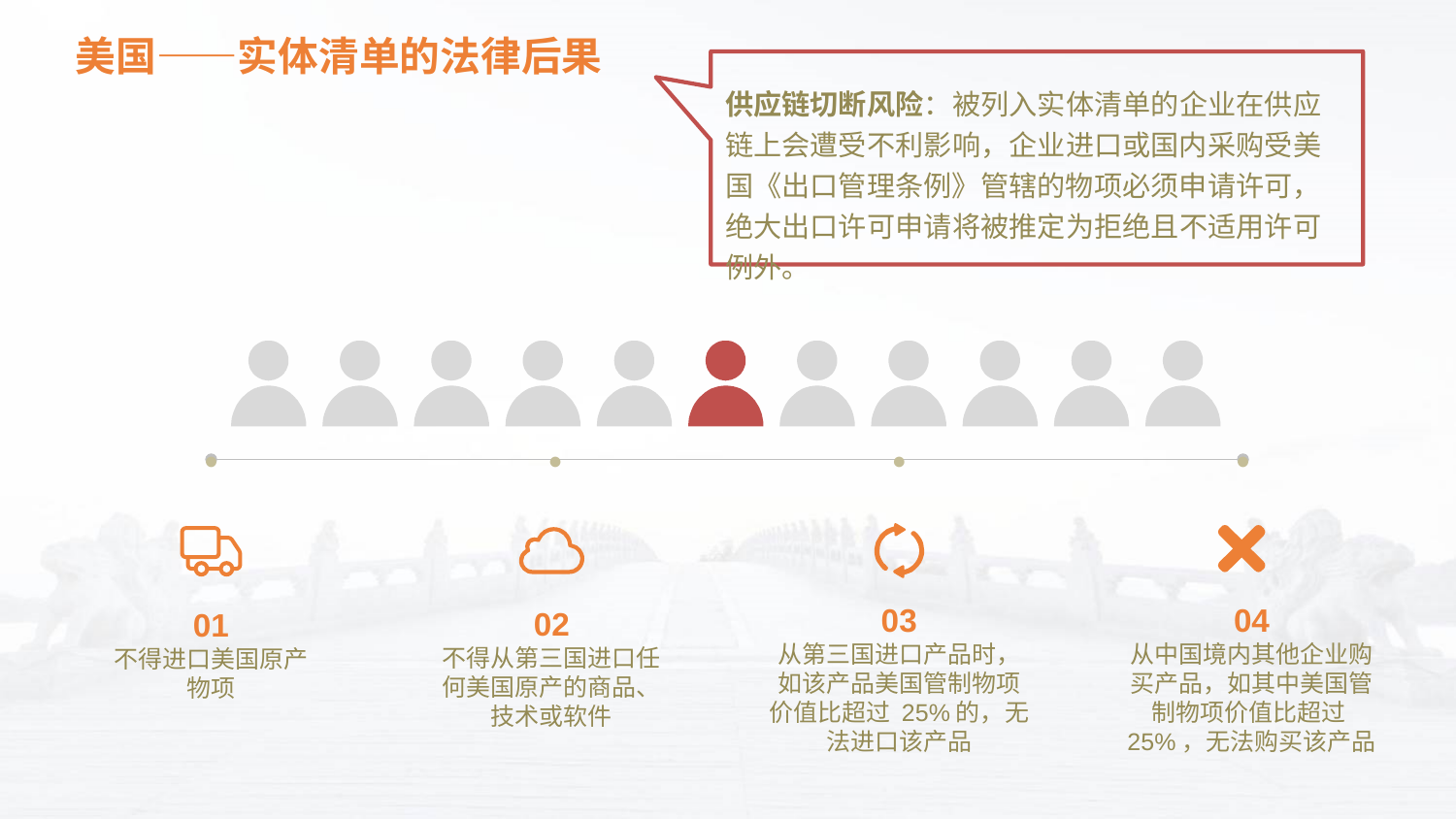

美国——实体清单的法律后果

供应链切断风险：被列入实体清单的企业在供应链上会遭受不利影响，企业进口或国内采购受美国《出口管理条例》管辖的物项必须申请许可，绝大出口许可申请将被推定为拒绝且不适用许可例外。

●
●
●
●

03
从第三国进口产品时，如该产品美国管制物项价值比超过 25%的，无法进口该产品

04
从中国境内其他企业购买产品，如其中美国管制物项价值比超过25%，无法购买该产品

01
不得进口美国原产物项

02
不得从第三国进口任何美国原产的商品、技术或软件